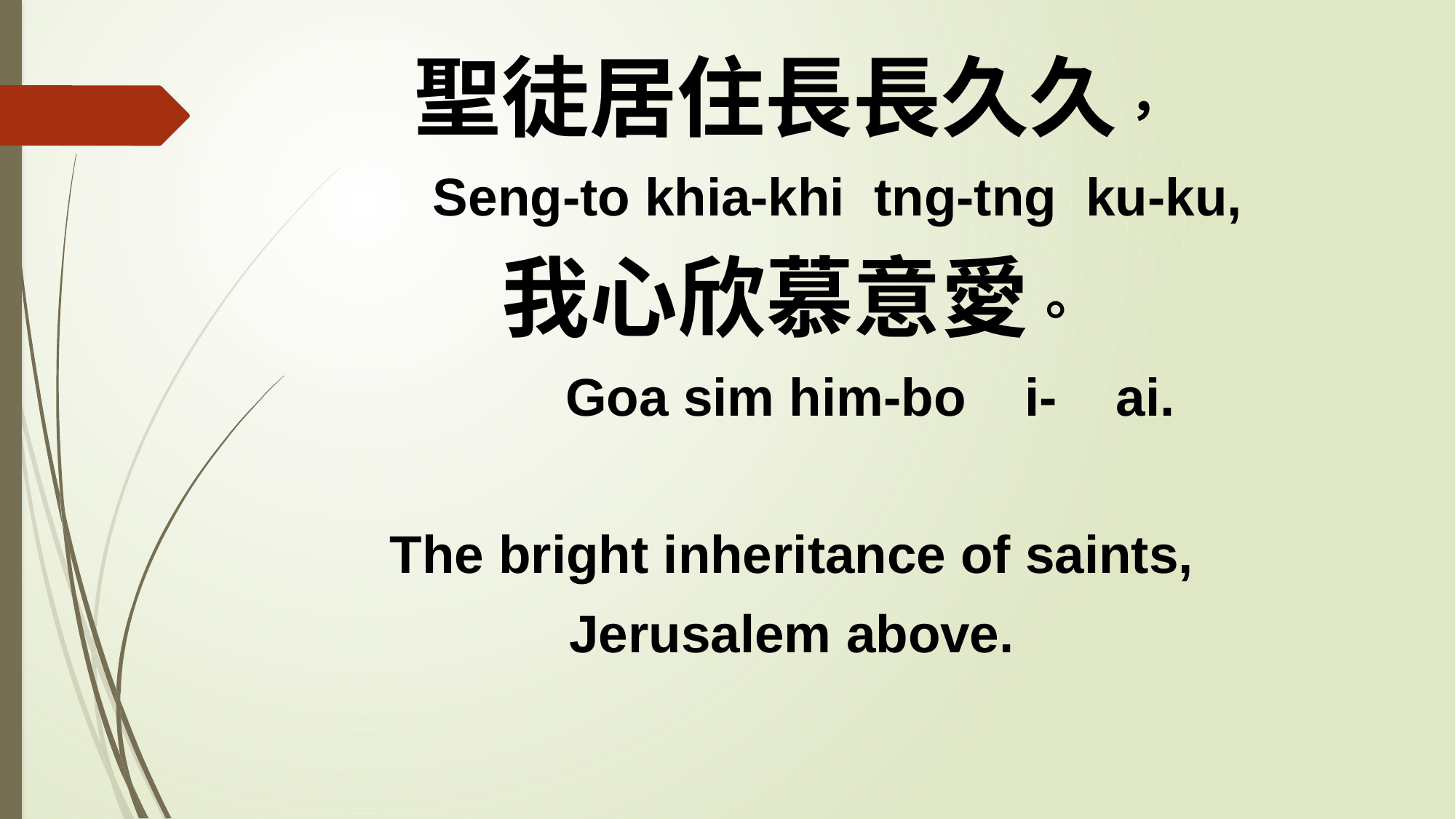

聖徒居住長長久久，
           Seng-to khia-khi  tng-tng  ku-ku,
我心欣慕意愛。
                    Goa sim him-bo    i-    ai.

The bright inheritance of saints,
Jerusalem above.